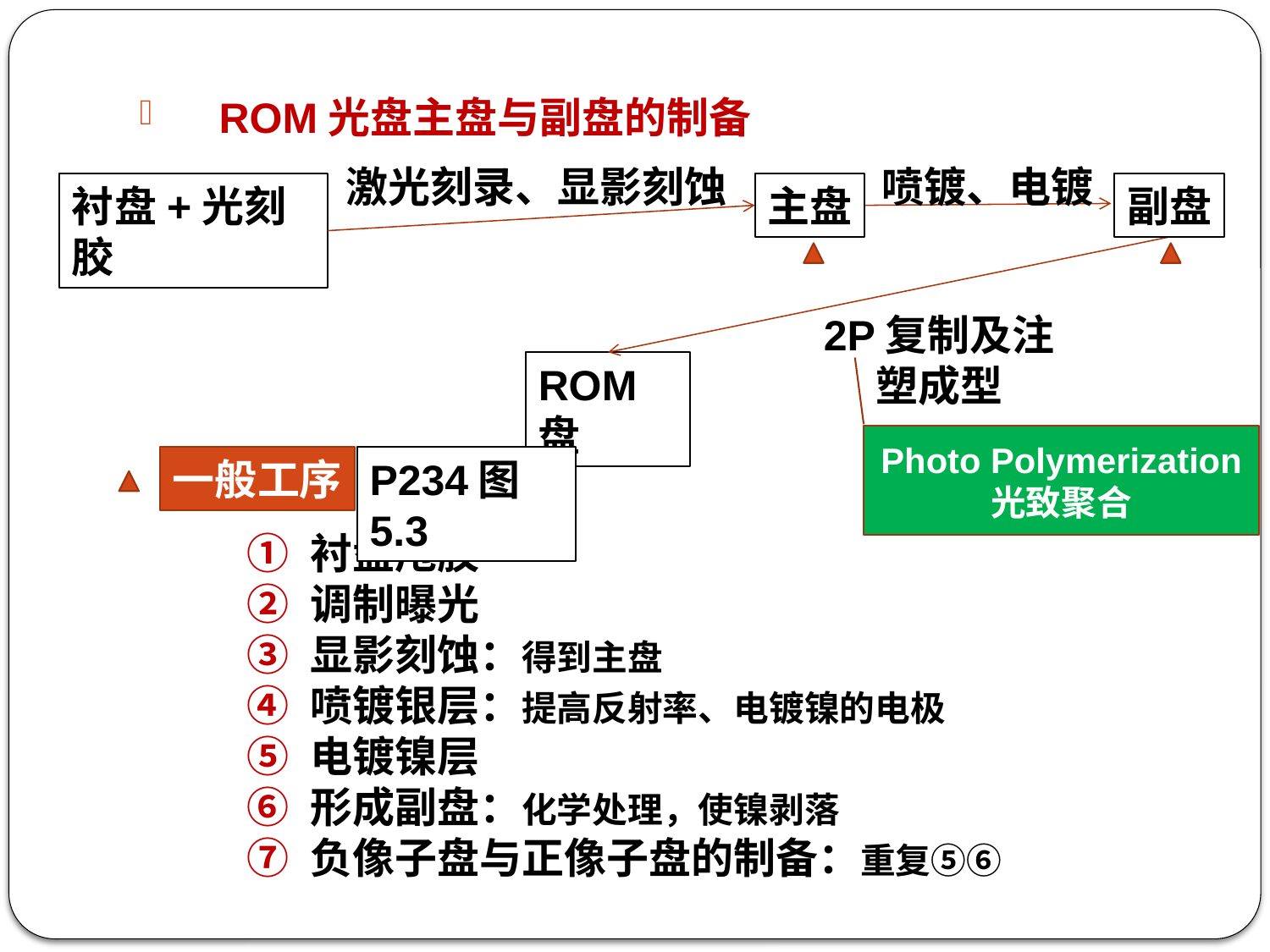

ROM光盘主盘与副盘的制备

激光刻录、显影刻蚀
喷镀、电镀
衬盘+光刻胶
主盘

副盘

2P复制及注塑成型
ROM盘
Photo Polymerization
光致聚合
一般工序
P234图5.3

衬盘甩胶
调制曝光
显影刻蚀：得到主盘
喷镀银层：提高反射率、电镀镍的电极
电镀镍层
形成副盘：化学处理，使镍剥落
负像子盘与正像子盘的制备：重复⑤⑥